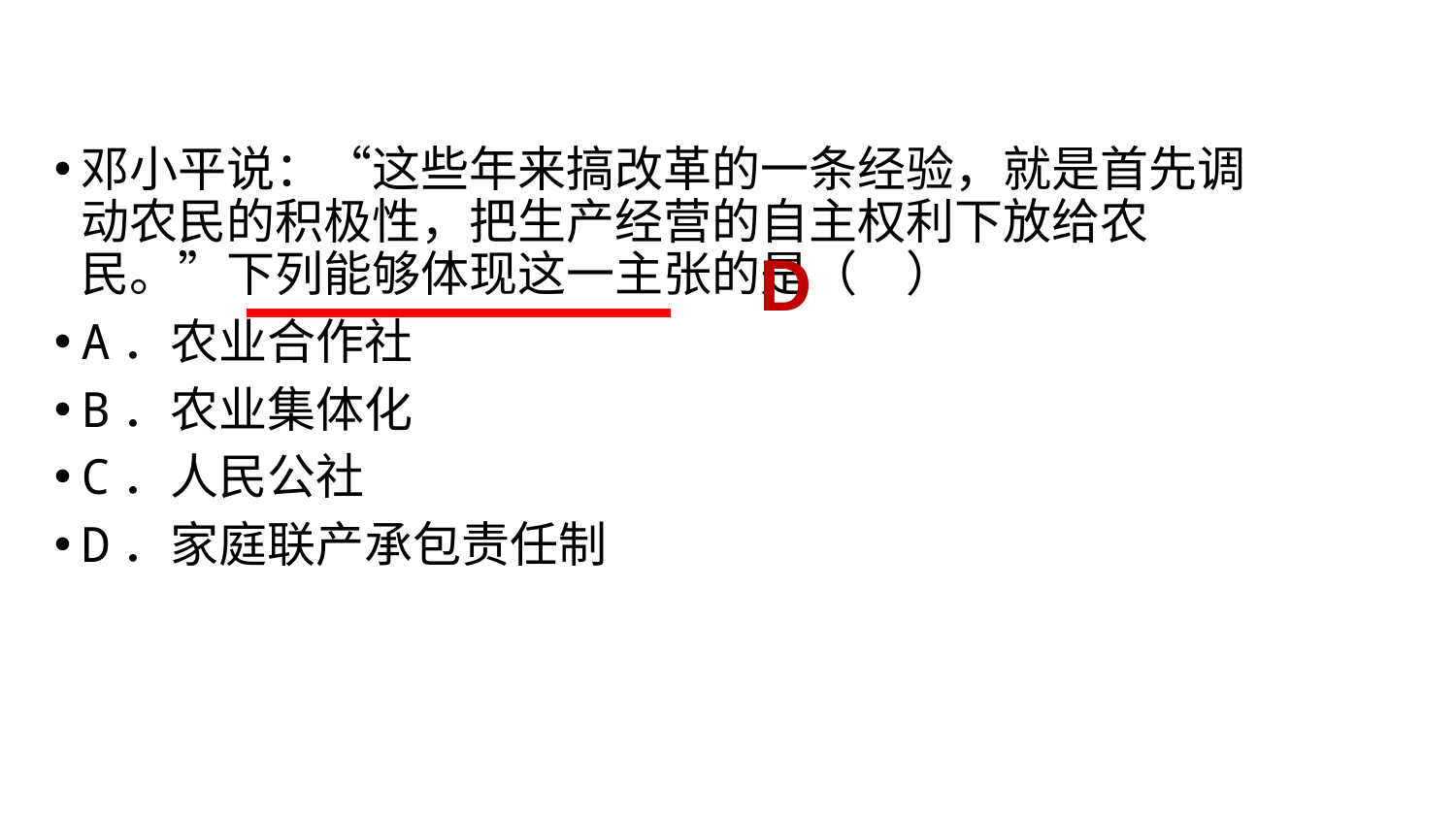

邓小平说：“这些年来搞改革的一条经验，就是首先调动农民的积极性，把生产经营的自主权利下放给农民。”下列能够体现这一主张的是（  ）
A．农业合作社
B．农业集体化
C．人民公社
D．家庭联产承包责任制
D